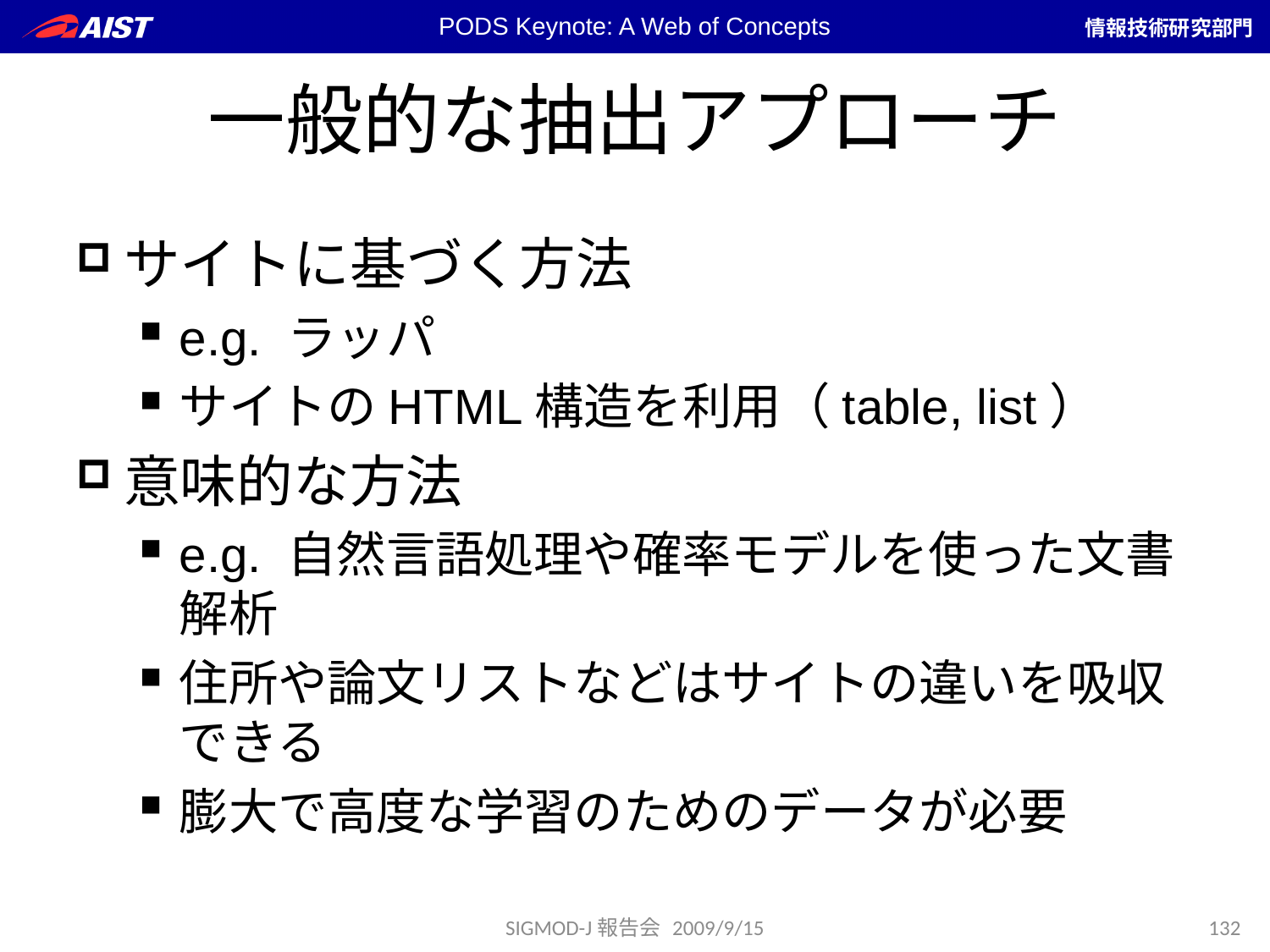

PODS Keynote: A Web of Concepts
# 一般的な抽出アプローチ
サイトに基づく方法
e.g. ラッパ
サイトのHTML構造を利用（table, list）
意味的な方法
e.g. 自然言語処理や確率モデルを使った文書解析
住所や論文リストなどはサイトの違いを吸収できる
膨大で高度な学習のためのデータが必要
SIGMOD-J報告会 2009/9/15
132